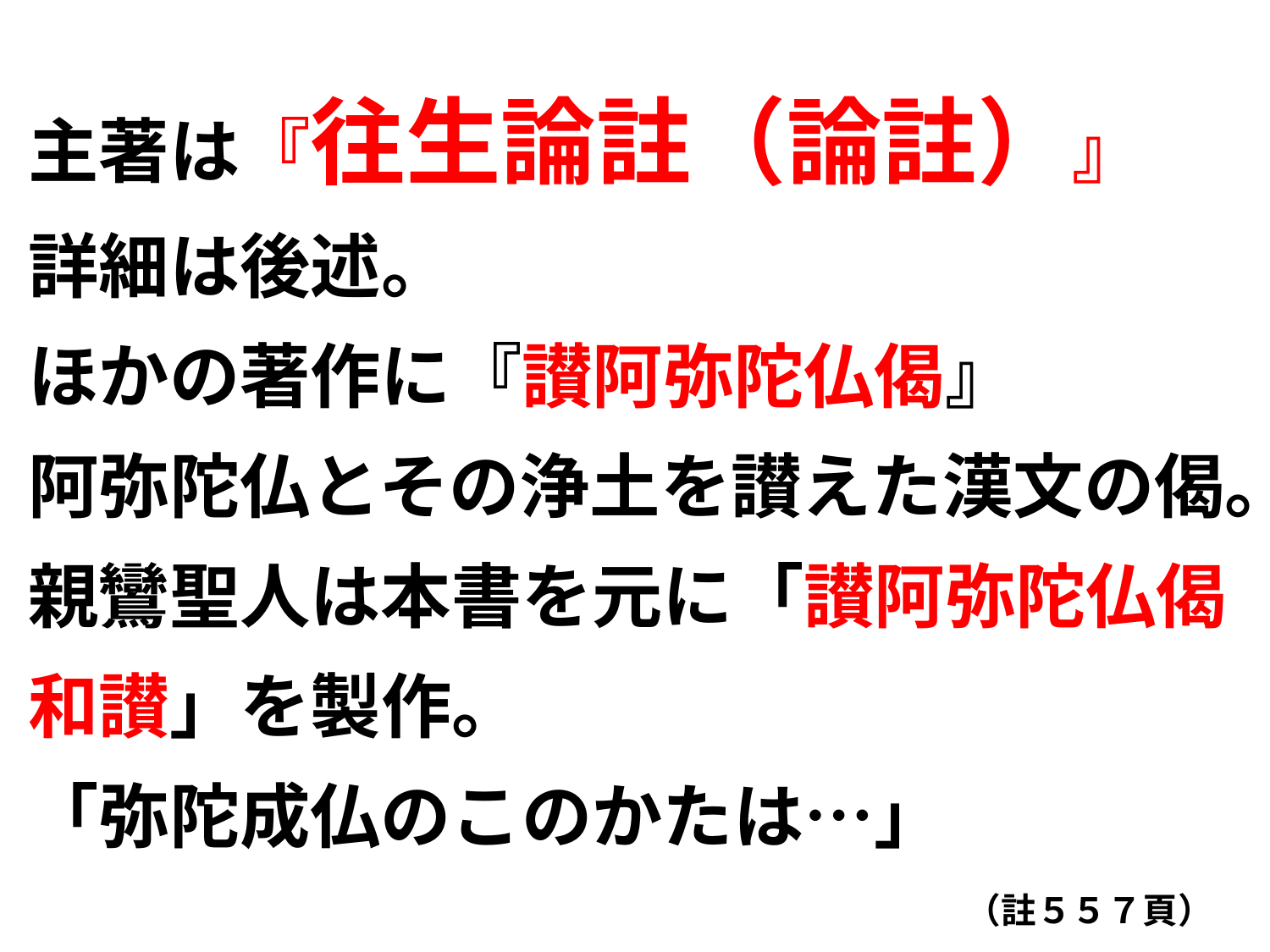

主著は『往生論註（論註）』
詳細は後述。
ほかの著作に『讃阿弥陀仏偈』
阿弥陀仏とその浄土を讃えた漢文の偈。
親鸞聖人は本書を元に「讃阿弥陀仏偈和讃」を製作。
「弥陀成仏のこのかたは…」
　　　　　　　　　　　　　　　　　　　（註５５７頁）